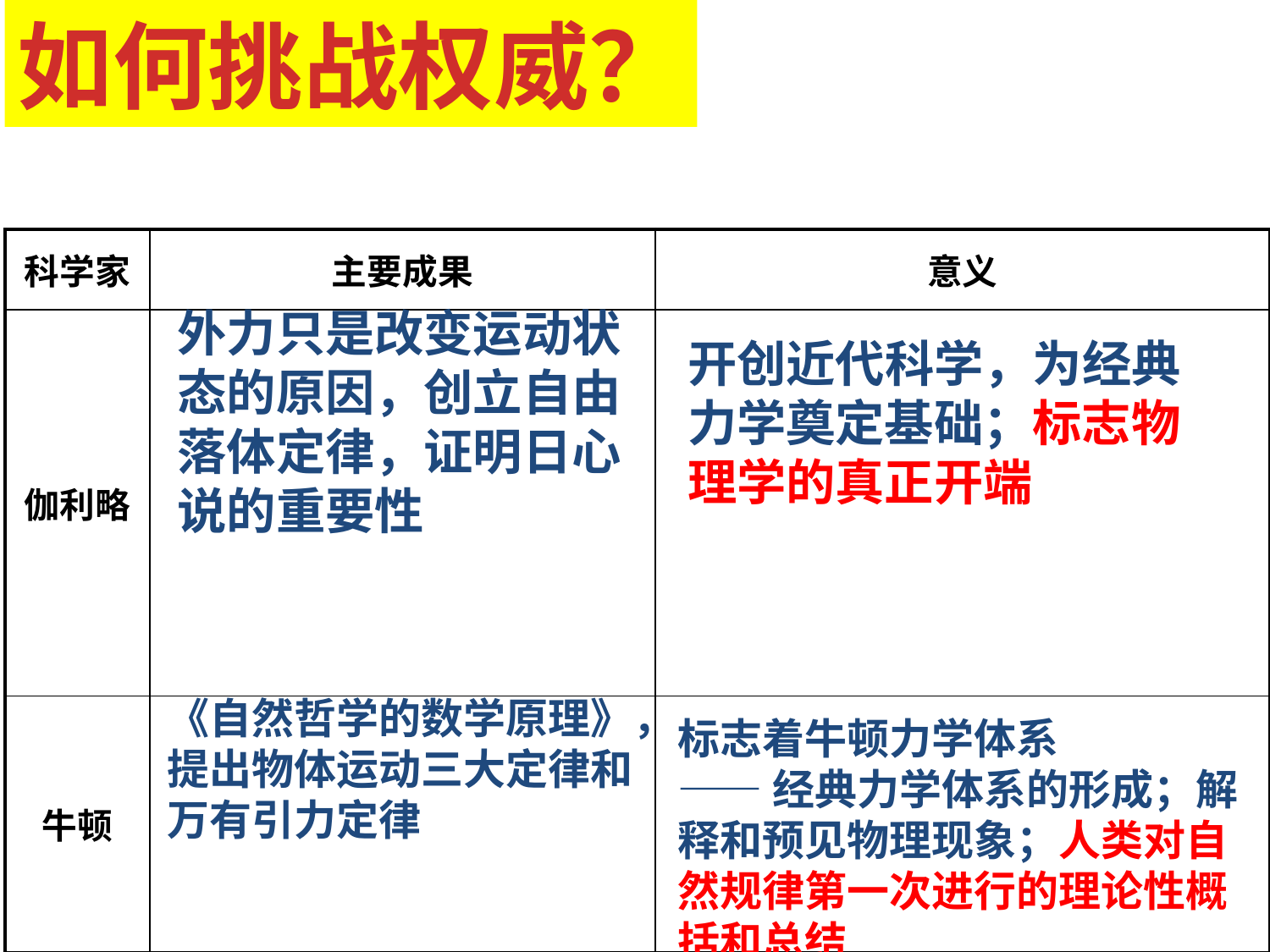

如何挑战权威？
| 科学家 | 主要成果 | 意义 |
| --- | --- | --- |
| 伽利略 |  |  |
| 牛顿 |  |  |
外力只是改变运动状态的原因，创立自由落体定律，证明日心说的重要性
开创近代科学，为经典力学奠定基础；标志物理学的真正开端
《自然哲学的数学原理》，提出物体运动三大定律和万有引力定律
标志着牛顿力学体系
——经典力学体系的形成；解释和预见物理现象；人类对自然规律第一次进行的理论性概括和总结